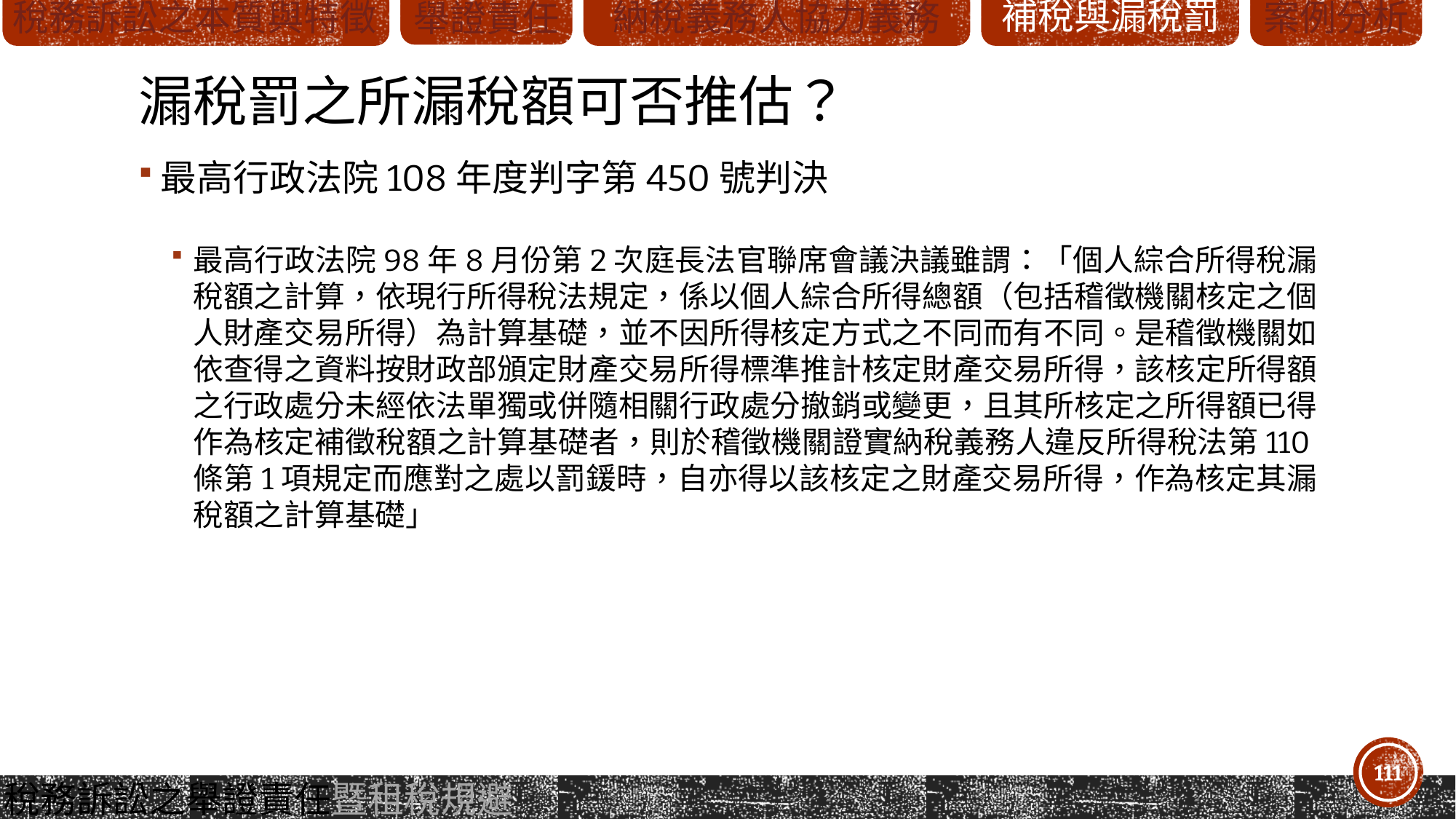

# 漏稅罰之所漏稅額可否推估？
最高行政法院108年度判字第450號判決

最高行政法院98年8月份第2次庭長法官聯席會議決議雖謂：「個人綜合所得稅漏稅額之計算，依現行所得稅法規定，係以個人綜合所得總額（包括稽徵機關核定之個人財產交易所得）為計算基礎，並不因所得核定方式之不同而有不同。是稽徵機關如依查得之資料按財政部頒定財產交易所得標準推計核定財產交易所得，該核定所得額之行政處分未經依法單獨或併隨相關行政處分撤銷或變更，且其所核定之所得額已得作為核定補徵稅額之計算基礎者，則於稽徵機關證實納稅義務人違反所得稅法第110條第1項規定而應對之處以罰鍰時，自亦得以該核定之財產交易所得，作為核定其漏稅額之計算基礎」
111